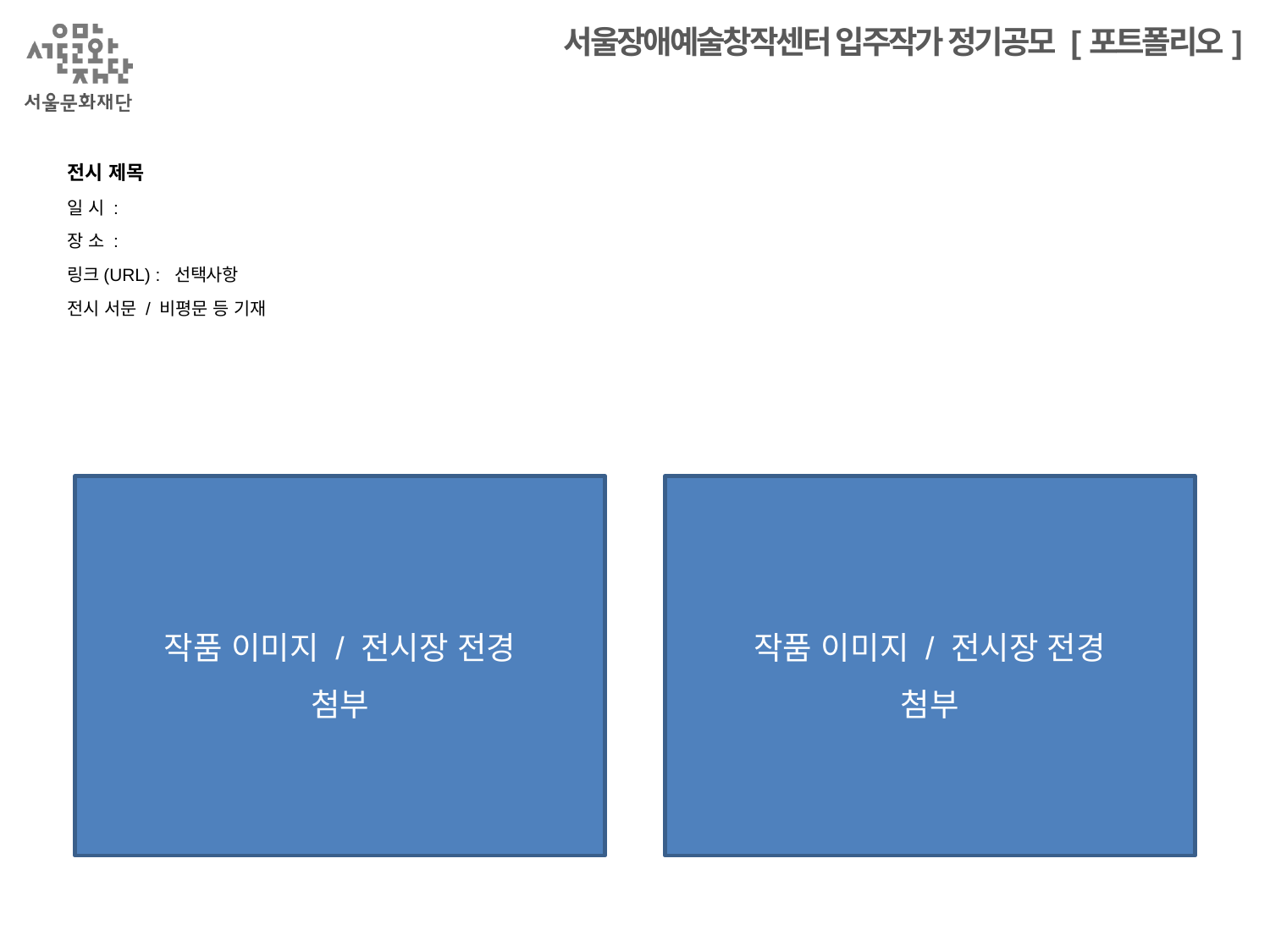

전시 제목
일 시 :
장 소 :
링크(URL) :  선택사항
전시 서문 / 비평문 등 기재
작품 이미지 / 전시장 전경
첨부
작품 이미지 / 전시장 전경
첨부